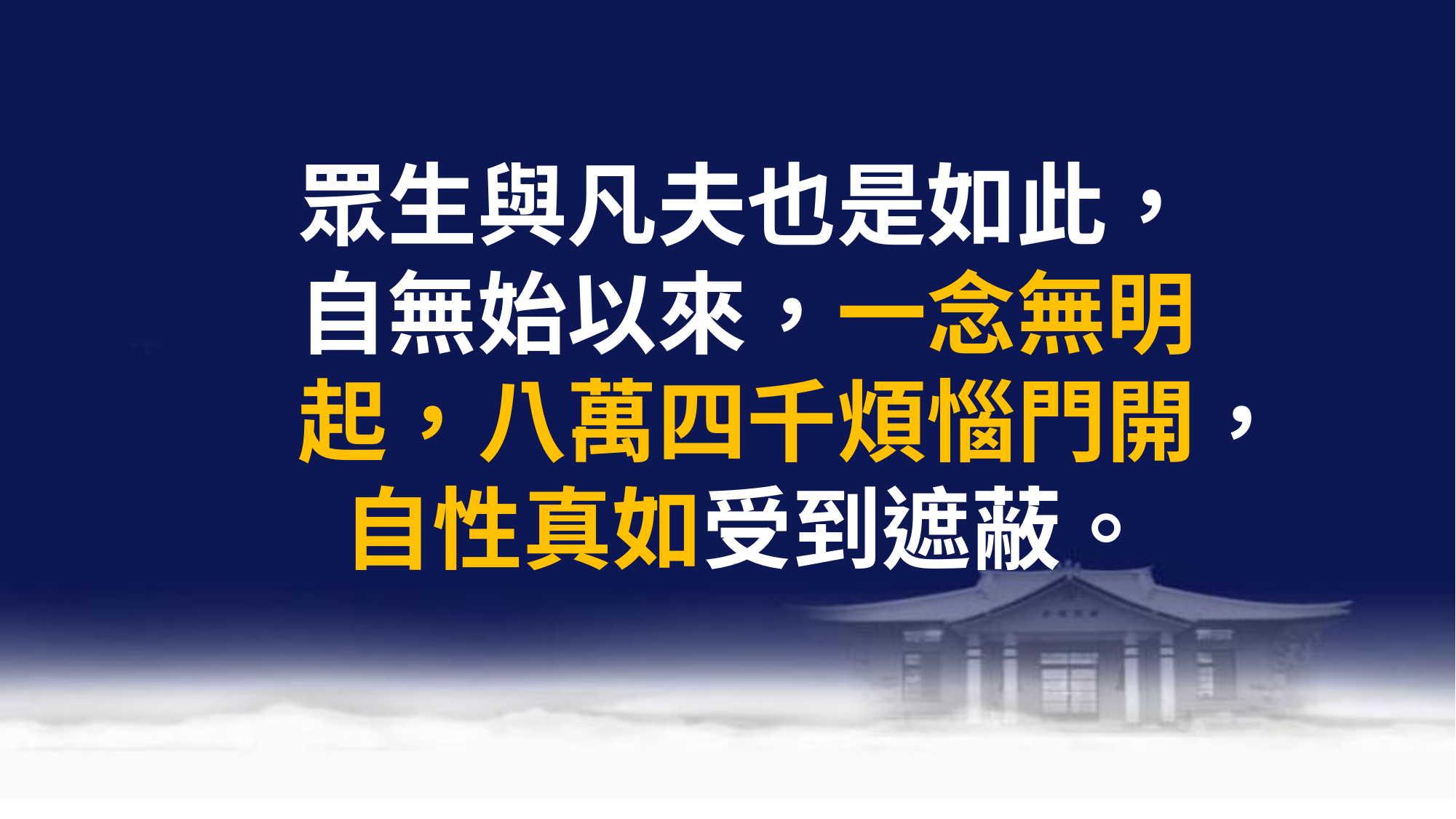

眾生與凡夫也是如此，自無始以來，一念無明起，八萬四千煩惱門開，自性真如受到遮蔽。